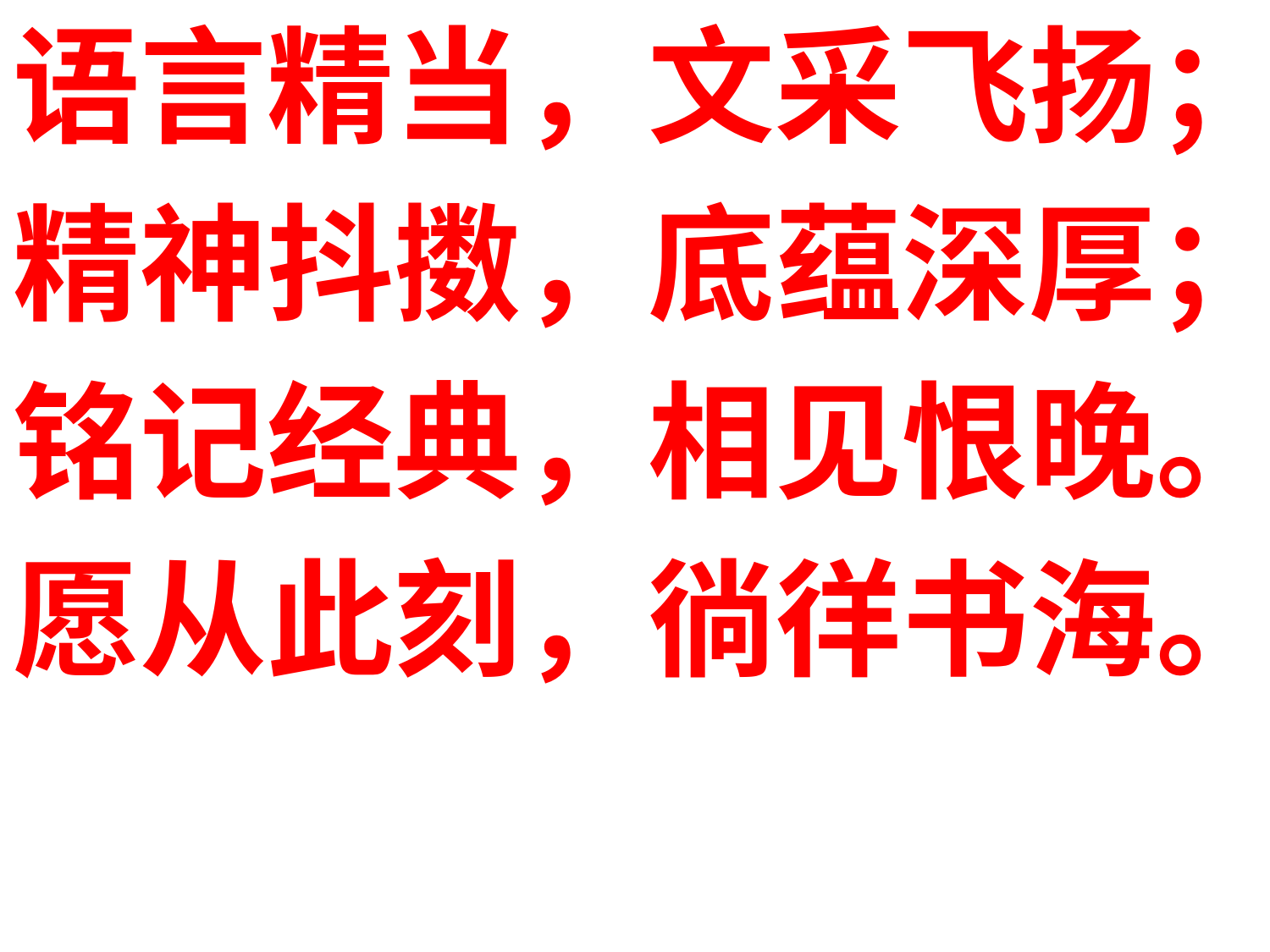

语言精当，文采飞扬；
精神抖擞，底蕴深厚；
铭记经典，相见恨晚。
愿从此刻，徜徉书海。